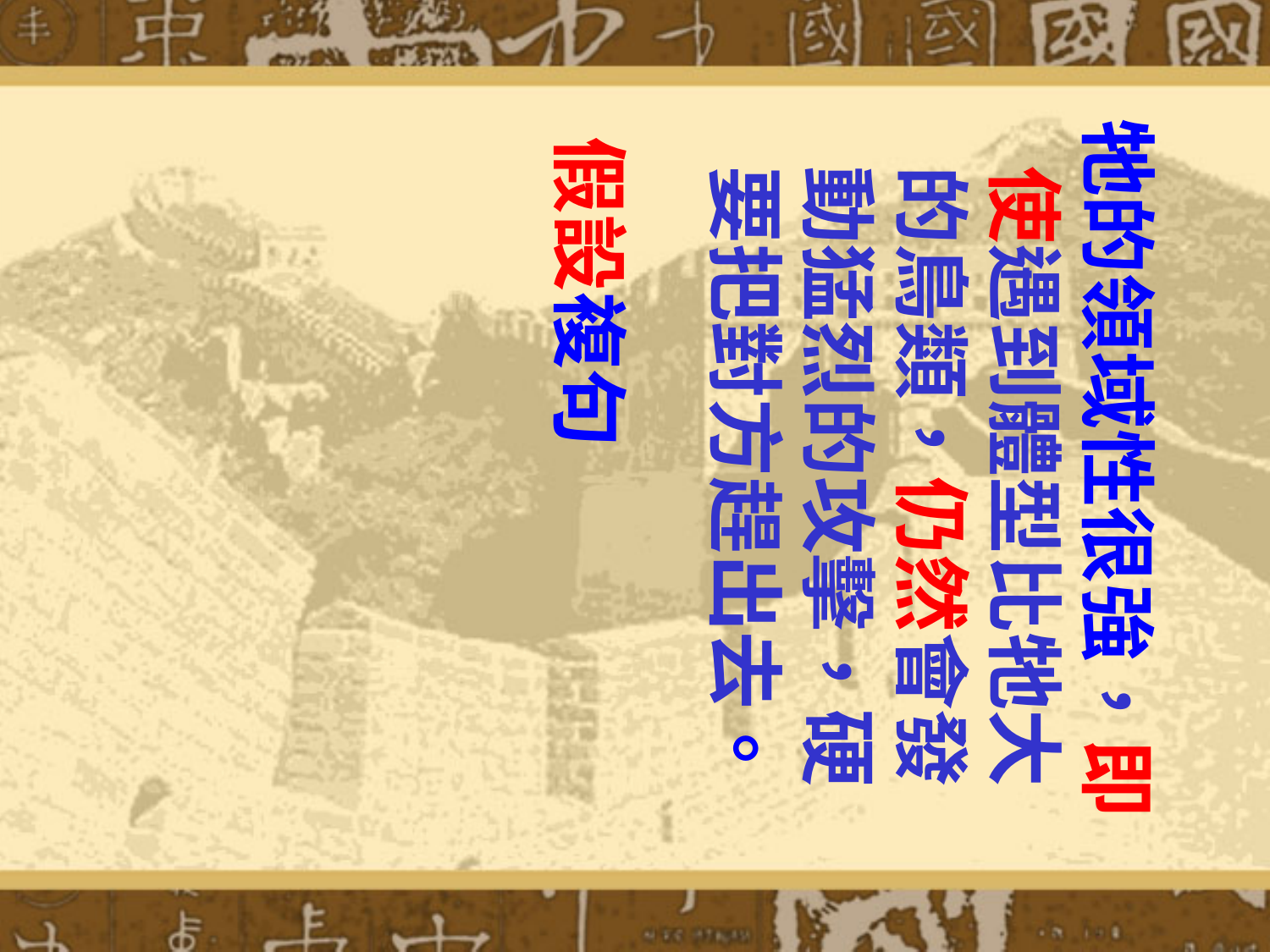

牠的領域性很強，即使遇到體型比牠大的鳥類，仍然會發動猛烈的攻擊，硬要把對方趕出去。
假設複句